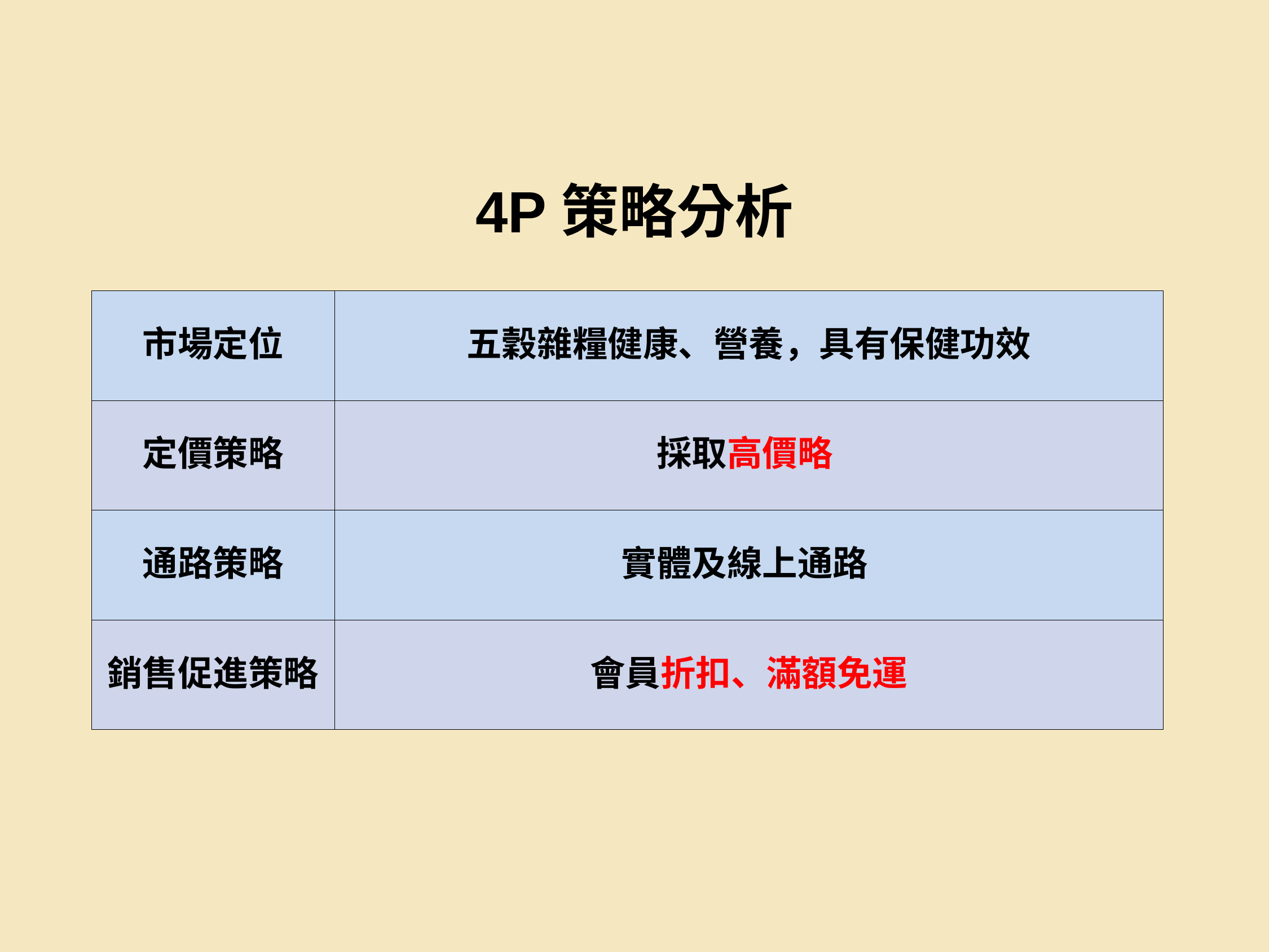

4P策略分析
| 市場定位 | 五穀雜糧健康、營養，具有保健功效 |
| --- | --- |
| 定價策略 | 採取高價略 |
| 通路策略 | 實體及線上通路 |
| 銷售促進策略 | 會員折扣、滿額免運 |